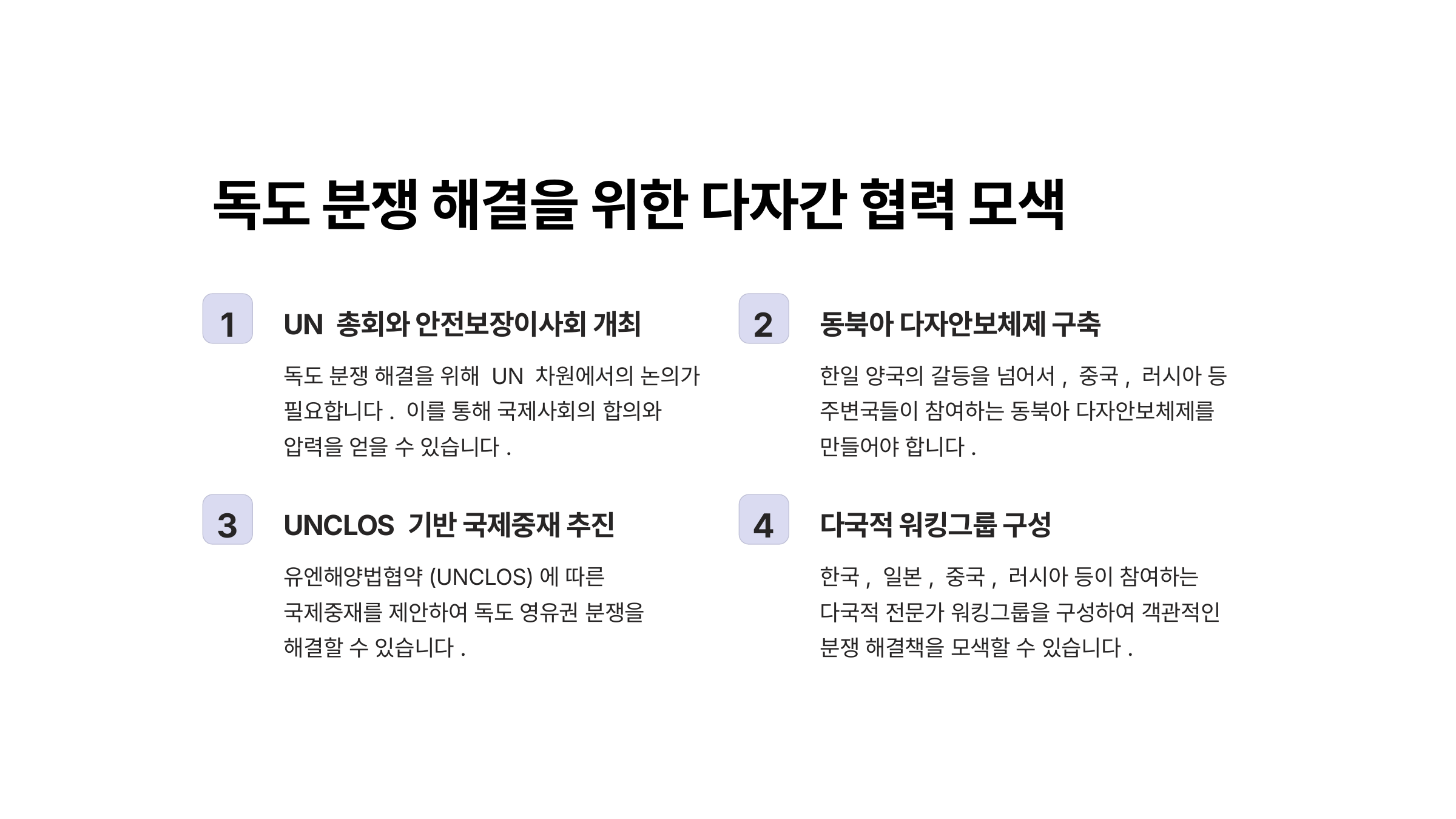

독도 분쟁 해결을 위한 다자간 협력 모색

1
2
UN 총회와 안전보장이사회 개최
동북아 다자안보체제 구축
독도 분쟁 해결을 위해 UN 차원에서의 논의가 필요합니다. 이를 통해 국제사회의 합의와 압력을 얻을 수 있습니다.
한일 양국의 갈등을 넘어서, 중국, 러시아 등 주변국들이 참여하는 동북아 다자안보체제를 만들어야 합니다.

3
4
UNCLOS 기반 국제중재 추진
다국적 워킹그룹 구성
유엔해양법협약(UNCLOS)에 따른 국제중재를 제안하여 독도 영유권 분쟁을 해결할 수 있습니다.
한국, 일본, 중국, 러시아 등이 참여하는 다국적 전문가 워킹그룹을 구성하여 객관적인 분쟁 해결책을 모색할 수 있습니다.